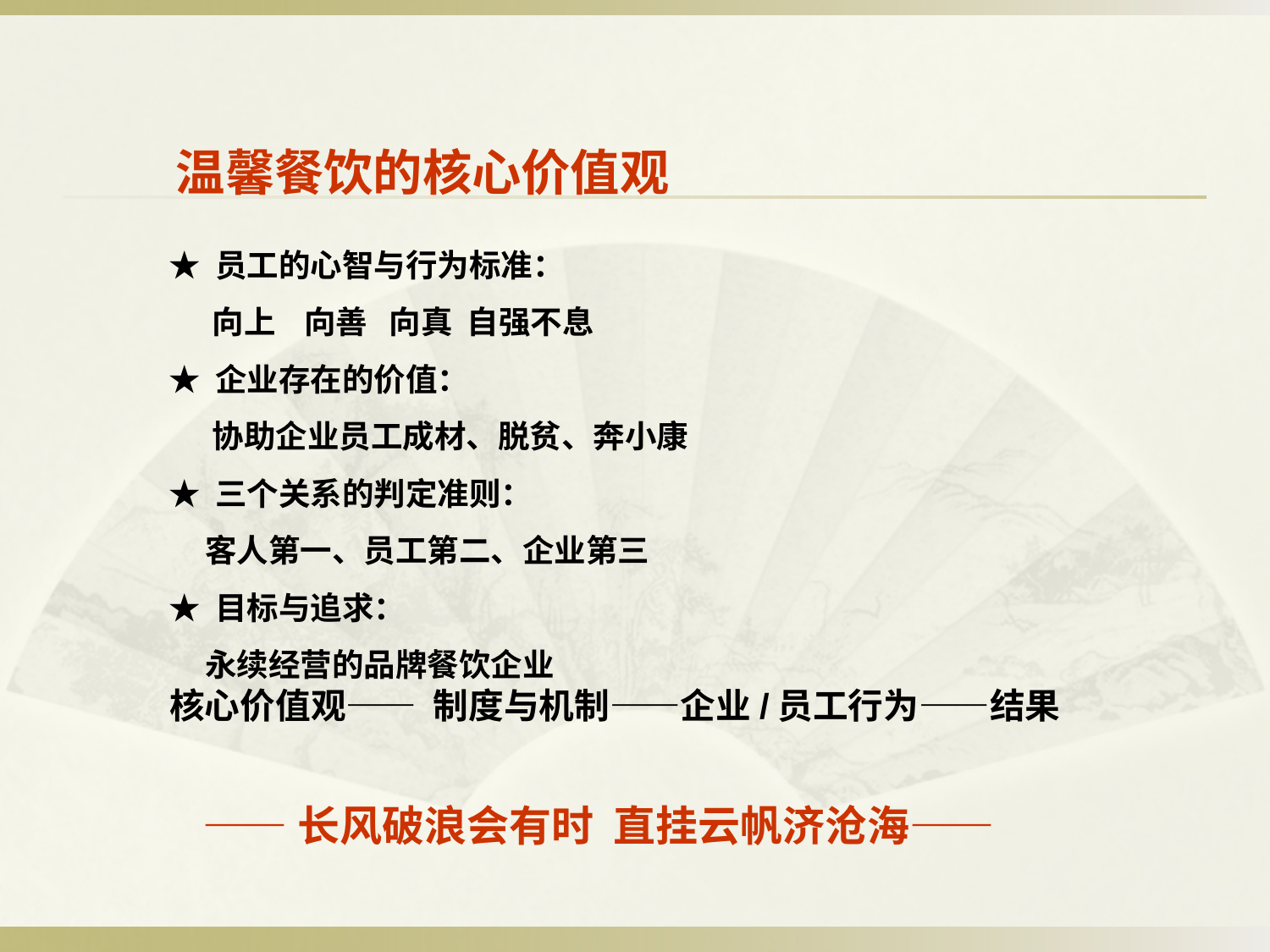

温馨餐饮的核心价值观

       ★ 员工的心智与行为标准：
            向上    向善   向真  自强不息
       ★ 企业存在的价值：
            协助企业员工成材、脱贫、奔小康
       ★ 三个关系的判定准则：
           客人第一、员工第二、企业第三
       ★ 目标与追求：
           永续经营的品牌餐饮企业

    核心价值观——  制度与机制——企业/员工行为——结果
——长风破浪会有时  直挂云帆济沧海——